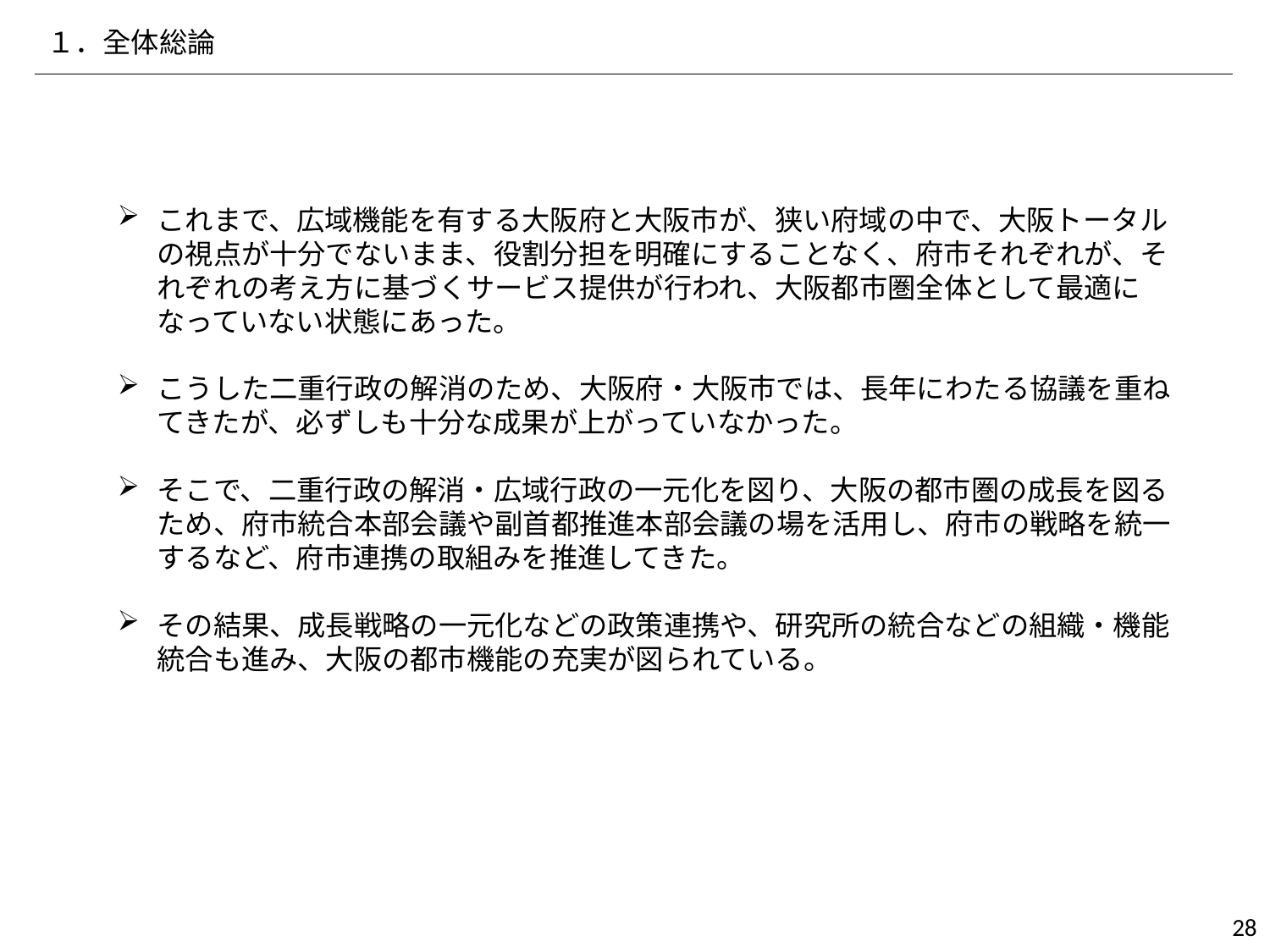

１．全体総論
これまで、広域機能を有する大阪府と大阪市が、狭い府域の中で、大阪トータルの視点が十分でないまま、役割分担を明確にすることなく、府市それぞれが、それぞれの考え方に基づくサービス提供が行われ、大阪都市圏全体として最適になっていない状態にあった。

こうした二重行政の解消のため、大阪府・大阪市では、長年にわたる協議を重ねてきたが、必ずしも十分な成果が上がっていなかった。

そこで、二重行政の解消・広域行政の一元化を図り、大阪の都市圏の成長を図るため、府市統合本部会議や副首都推進本部会議の場を活用し、府市の戦略を統一するなど、府市連携の取組みを推進してきた。

その結果、成長戦略の一元化などの政策連携や、研究所の統合などの組織・機能統合も進み、大阪の都市機能の充実が図られている。
28